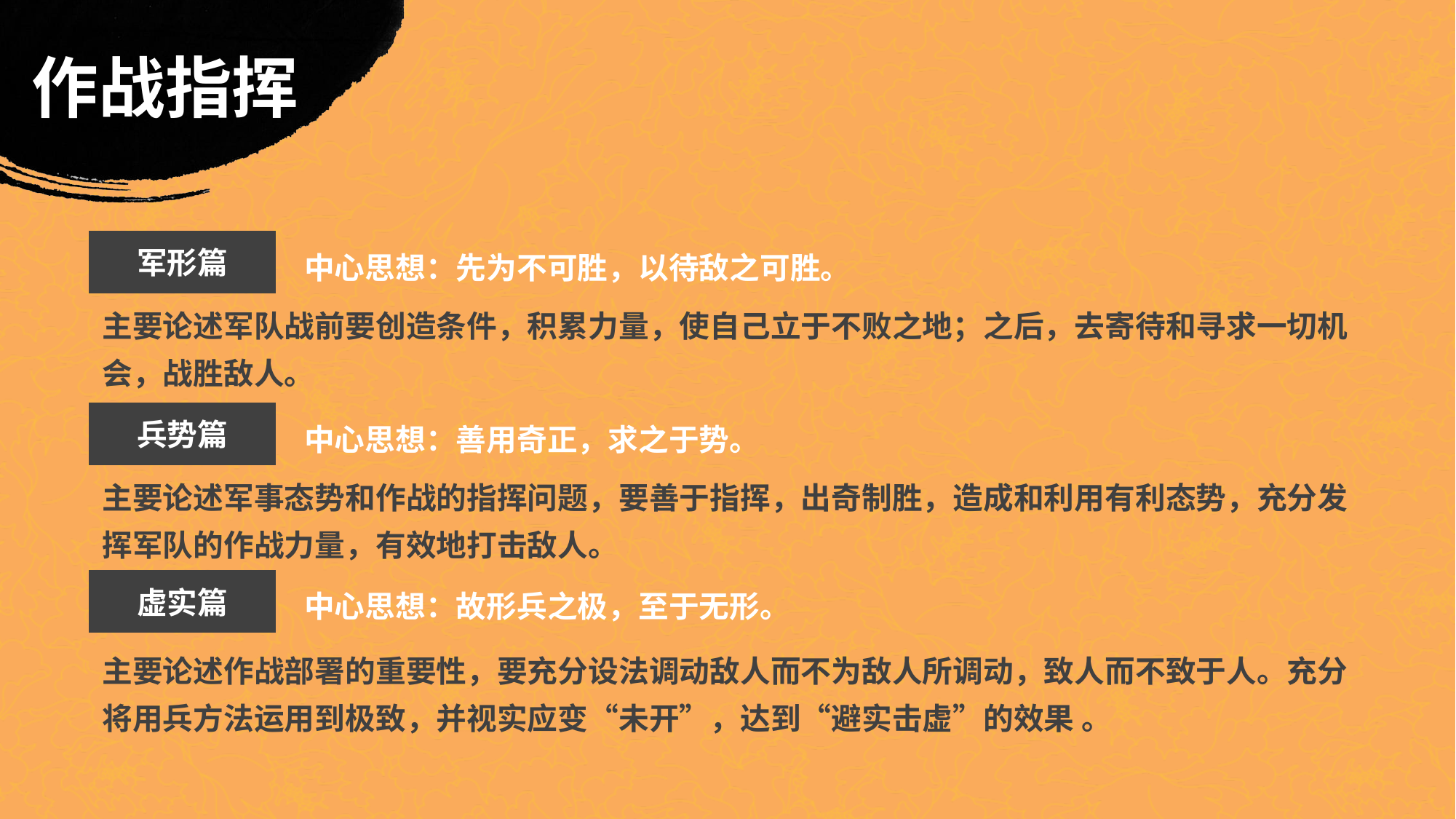

作战指挥
中心思想：先为不可胜，以待敌之可胜。
军形篇
主要论述军队战前要创造条件，积累力量，使自己立于不败之地；之后，去寄待和寻求一切机会，战胜敌人。
中心思想：善用奇正，求之于势。
兵势篇
主要论述军事态势和作战的指挥问题，要善于指挥，出奇制胜，造成和利用有利态势，充分发挥军队的作战力量，有效地打击敌人。
中心思想：故形兵之极，至于无形。
虚实篇
主要论述作战部署的重要性，要充分设法调动敌人而不为敌人所调动，致人而不致于人。充分将用兵方法运用到极致，并视实应变“未开”，达到“避实击虚”的效果 。